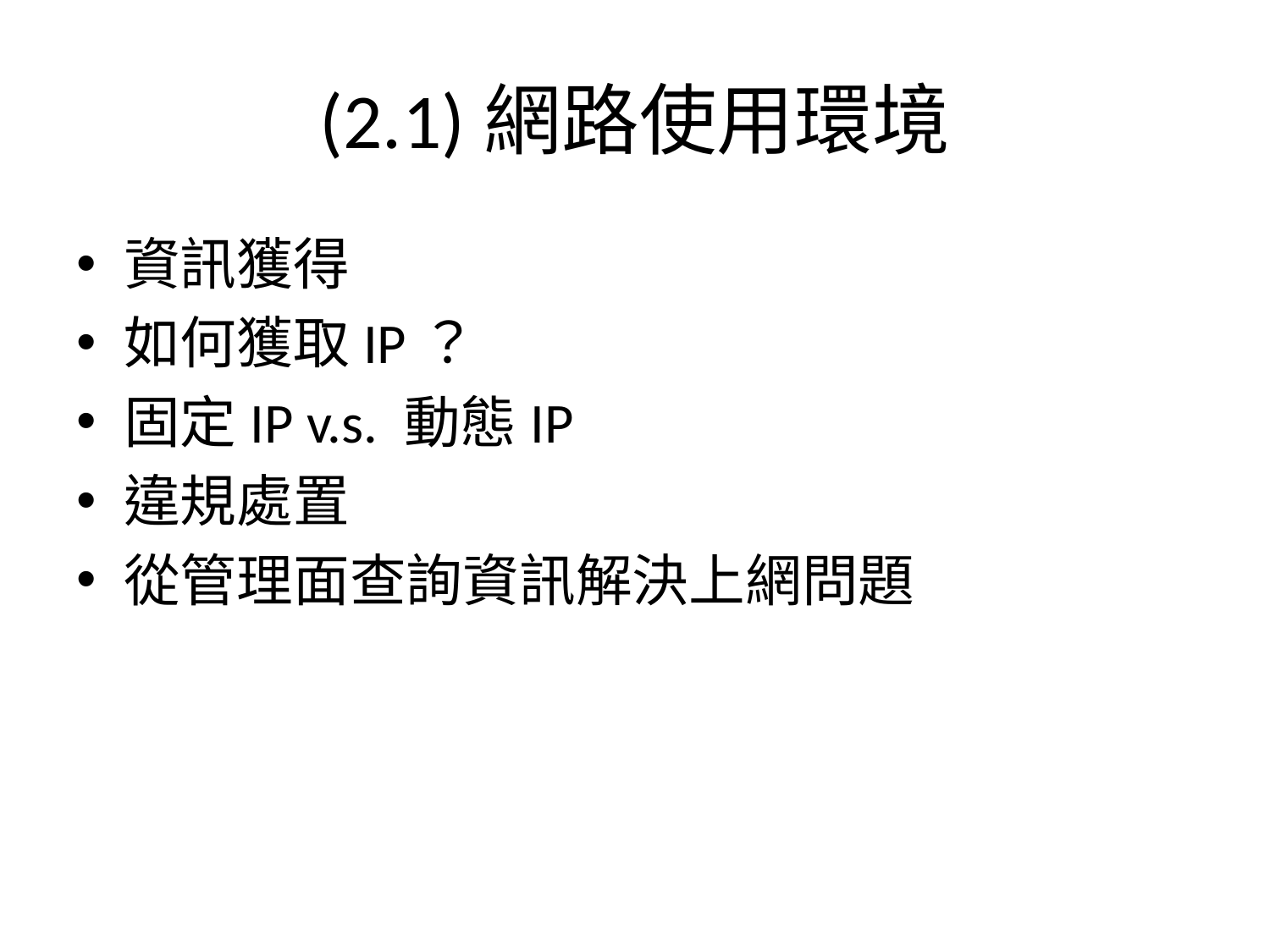

# (2.1)網路使用環境
資訊獲得
如何獲取IP？
固定IP v.s. 動態IP
違規處置
從管理面查詢資訊解決上網問題